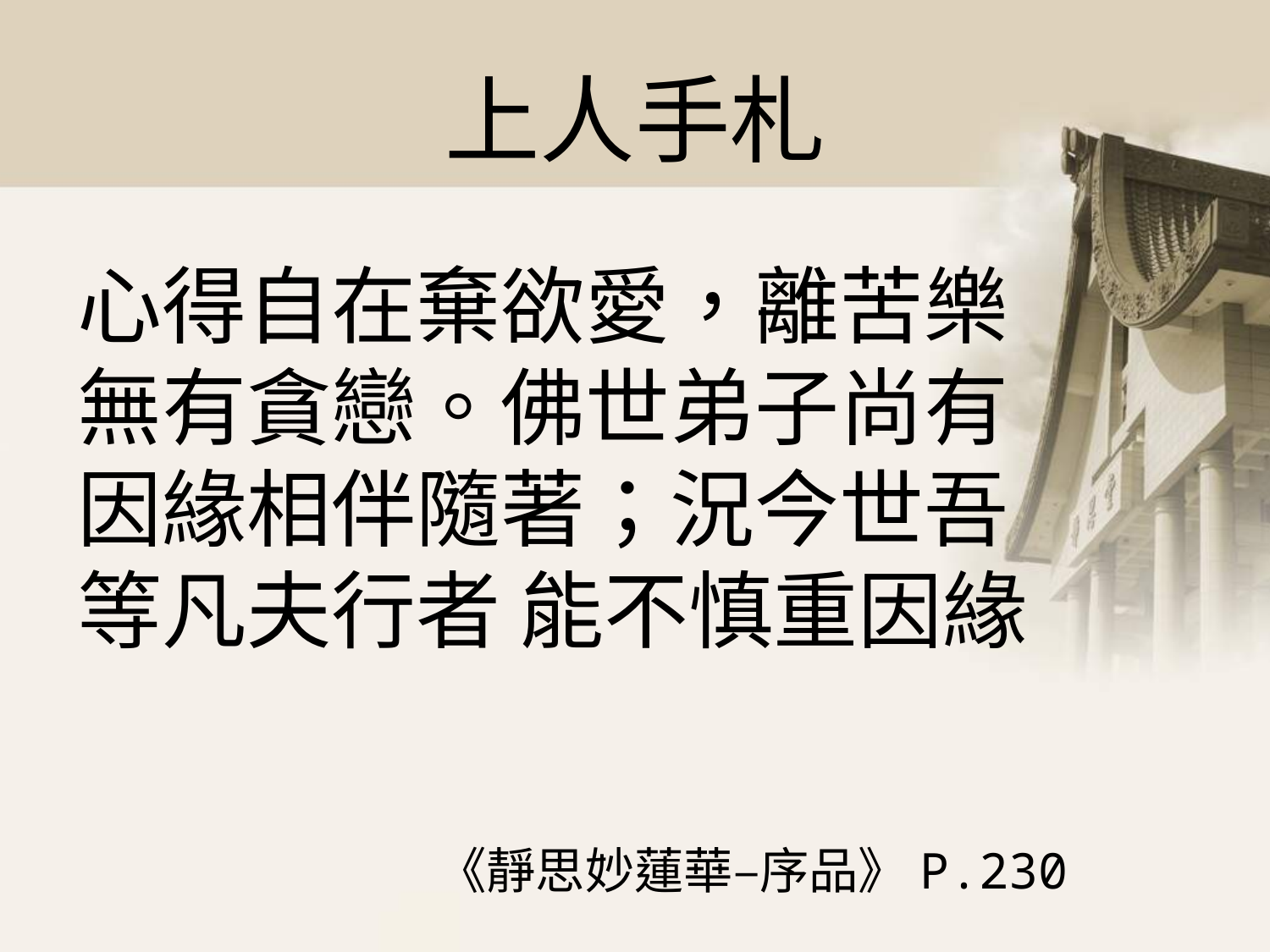

# 上人手札
心得自在棄欲愛，離苦樂無有貪戀。佛世弟子尚有因緣相伴隨著；況今世吾等凡夫行者 能不慎重因緣
《靜思妙蓮華–序品》P.230